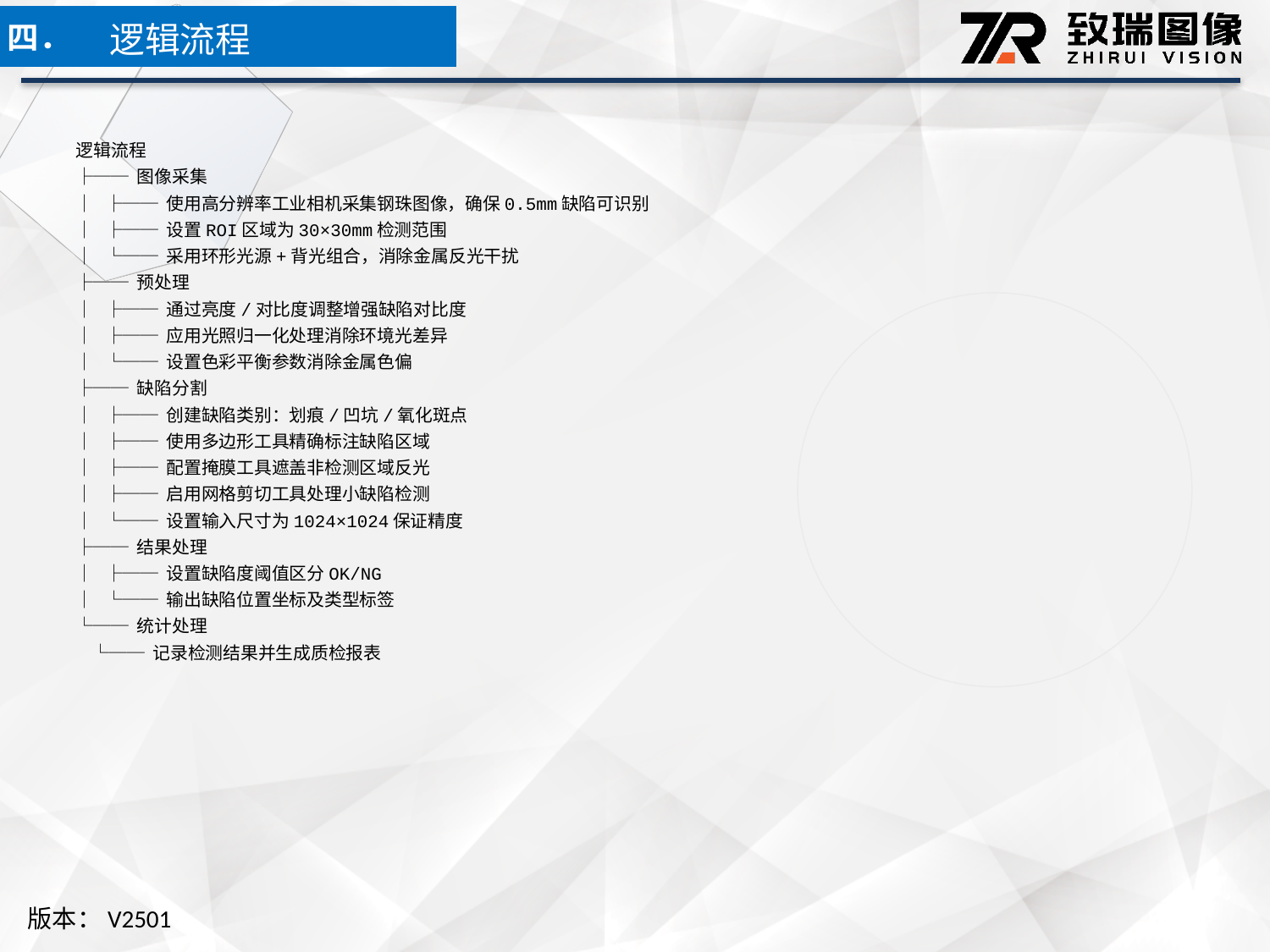

逻辑流程
四．

逻辑流程
├── 图像采集
│   ├── 使用高分辨率工业相机采集钢珠图像，确保0.5mm缺陷可识别
│   ├── 设置ROI区域为30×30mm检测范围
│   └── 采用环形光源+背光组合，消除金属反光干扰
├── 预处理
│   ├── 通过亮度/对比度调整增强缺陷对比度
│   ├── 应用光照归一化处理消除环境光差异
│   └── 设置色彩平衡参数消除金属色偏
├── 缺陷分割
│   ├── 创建缺陷类别：划痕/凹坑/氧化斑点
│   ├── 使用多边形工具精确标注缺陷区域
│   ├── 配置掩膜工具遮盖非检测区域反光
│   ├── 启用网格剪切工具处理小缺陷检测
│   └── 设置输入尺寸为1024×1024保证精度
├── 结果处理
│   ├── 设置缺陷度阈值区分OK/NG
│   └── 输出缺陷位置坐标及类型标签
└── 统计处理
    └── 记录检测结果并生成质检报表